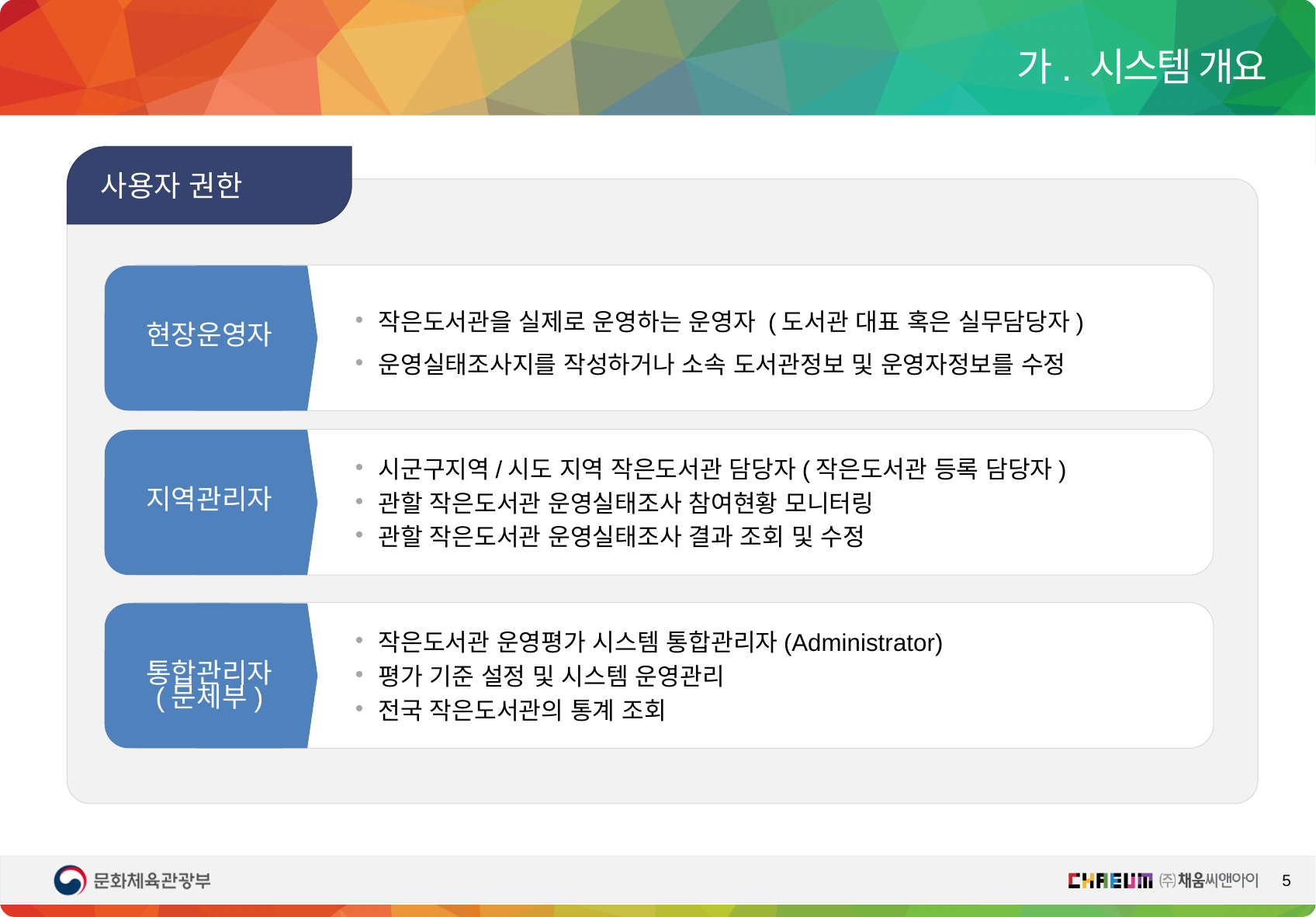

가. 시스템 개요
사용자 권한

현장운영자

작은도서관을 실제로 운영하는 운영자 (도서관 대표 혹은 실무담당자)
운영실태조사지를 작성하거나 소속 도서관정보 및 운영자정보를 수정

지역관리자

시군구지역/시도 지역 작은도서관 담당자(작은도서관 등록 담당자)
관할 작은도서관 운영실태조사 참여현황 모니터링
관할 작은도서관 운영실태조사 결과 조회 및 수정

통합관리자
(문체부)

작은도서관 운영평가 시스템 통합관리자(Administrator)
평가 기준 설정 및 시스템 운영관리
전국 작은도서관의 통계 조회
5